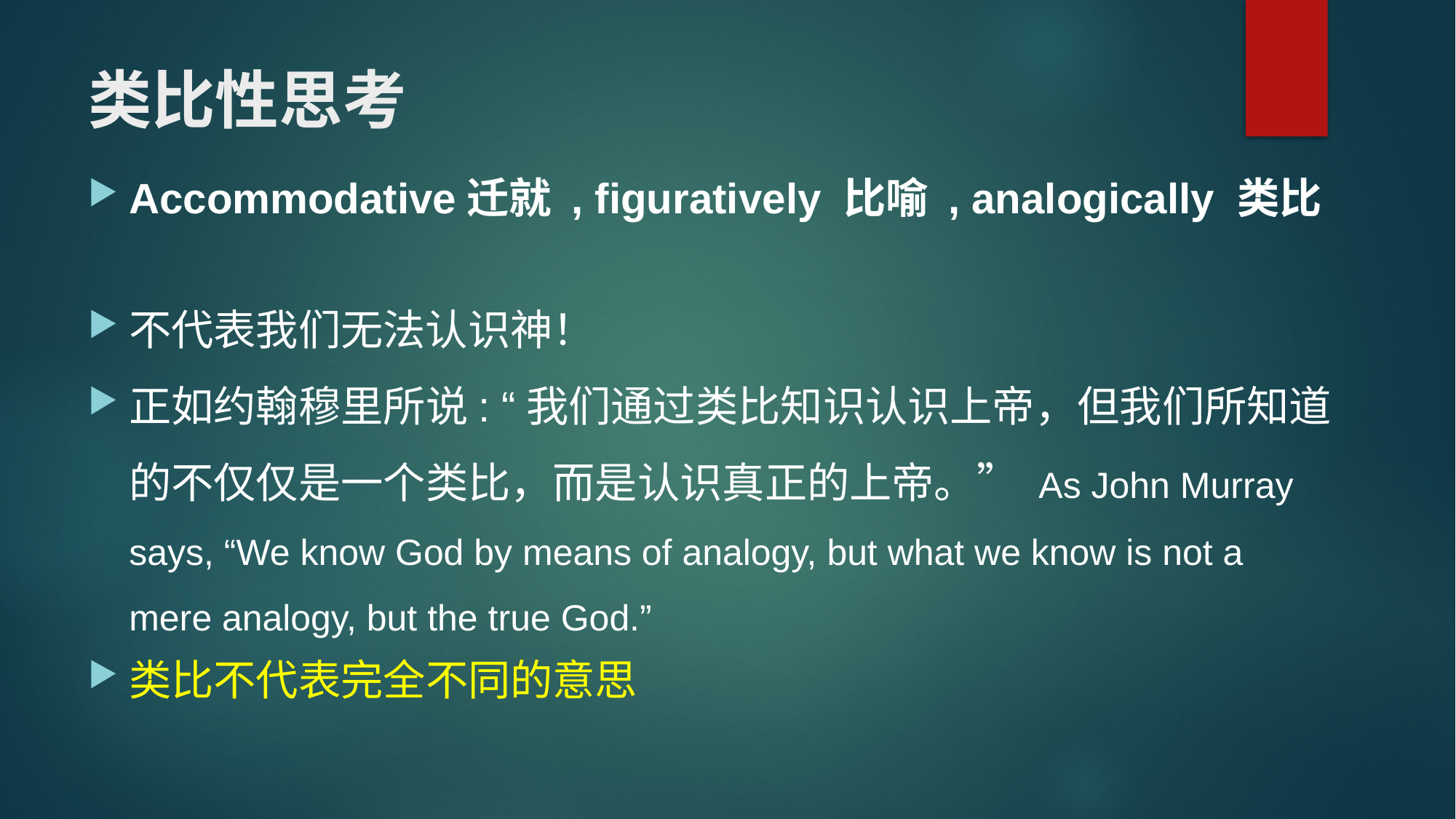

# 类比性思考
Accommodative迁就 , figuratively 比喻 , analogically 类比

不代表我们无法认识神！
正如约翰穆里所说: “我们通过类比知识认识上帝，但我们所知道的不仅仅是一个类比，而是认识真正的上帝。” As John Murray says, “We know God by means of analogy, but what we know is not a mere analogy, but the true God.”
类比不代表完全不同的意思